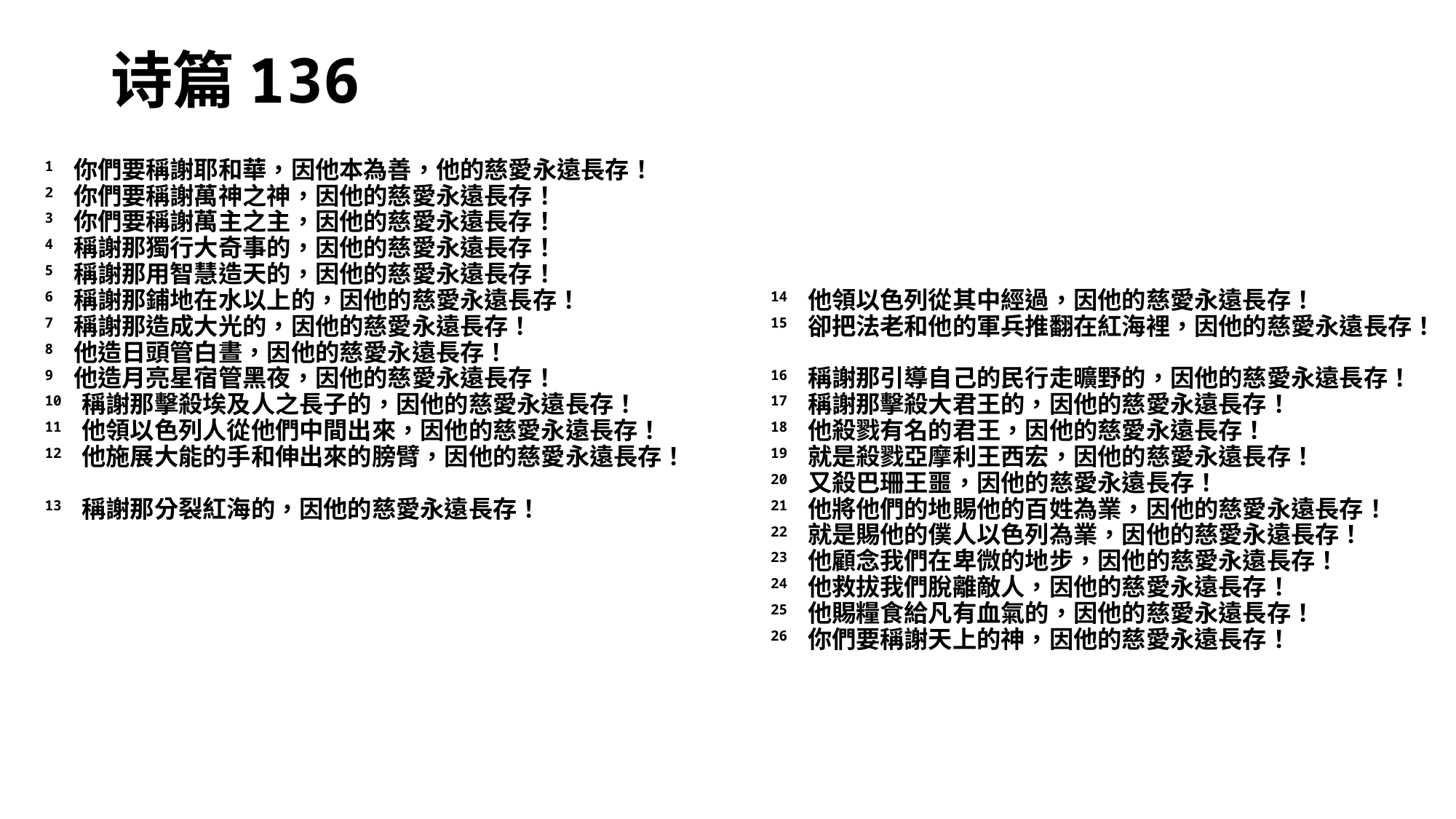

# 诗篇136
1 你們要稱謝耶和華，因他本為善，他的慈愛永遠長存！
2 你們要稱謝萬神之神，因他的慈愛永遠長存！
3 你們要稱謝萬主之主，因他的慈愛永遠長存！
4 稱謝那獨行大奇事的，因他的慈愛永遠長存！
5 稱謝那用智慧造天的，因他的慈愛永遠長存！
6 稱謝那鋪地在水以上的，因他的慈愛永遠長存！
7 稱謝那造成大光的，因他的慈愛永遠長存！
8 他造日頭管白晝，因他的慈愛永遠長存！
9 他造月亮星宿管黑夜，因他的慈愛永遠長存！
10 稱謝那擊殺埃及人之長子的，因他的慈愛永遠長存！
11 他領以色列人從他們中間出來，因他的慈愛永遠長存！
12 他施展大能的手和伸出來的膀臂，因他的慈愛永遠長存！
13 稱謝那分裂紅海的，因他的慈愛永遠長存！
14 他領以色列從其中經過，因他的慈愛永遠長存！
15 卻把法老和他的軍兵推翻在紅海裡，因他的慈愛永遠長存！
16 稱謝那引導自己的民行走曠野的，因他的慈愛永遠長存！
17 稱謝那擊殺大君王的，因他的慈愛永遠長存！
18 他殺戮有名的君王，因他的慈愛永遠長存！
19 就是殺戮亞摩利王西宏，因他的慈愛永遠長存！
20 又殺巴珊王噩，因他的慈愛永遠長存！
21 他將他們的地賜他的百姓為業，因他的慈愛永遠長存！
22 就是賜他的僕人以色列為業，因他的慈愛永遠長存！
23 他顧念我們在卑微的地步，因他的慈愛永遠長存！
24 他救拔我們脫離敵人，因他的慈愛永遠長存！
25 他賜糧食給凡有血氣的，因他的慈愛永遠長存！
26 你們要稱謝天上的神，因他的慈愛永遠長存！